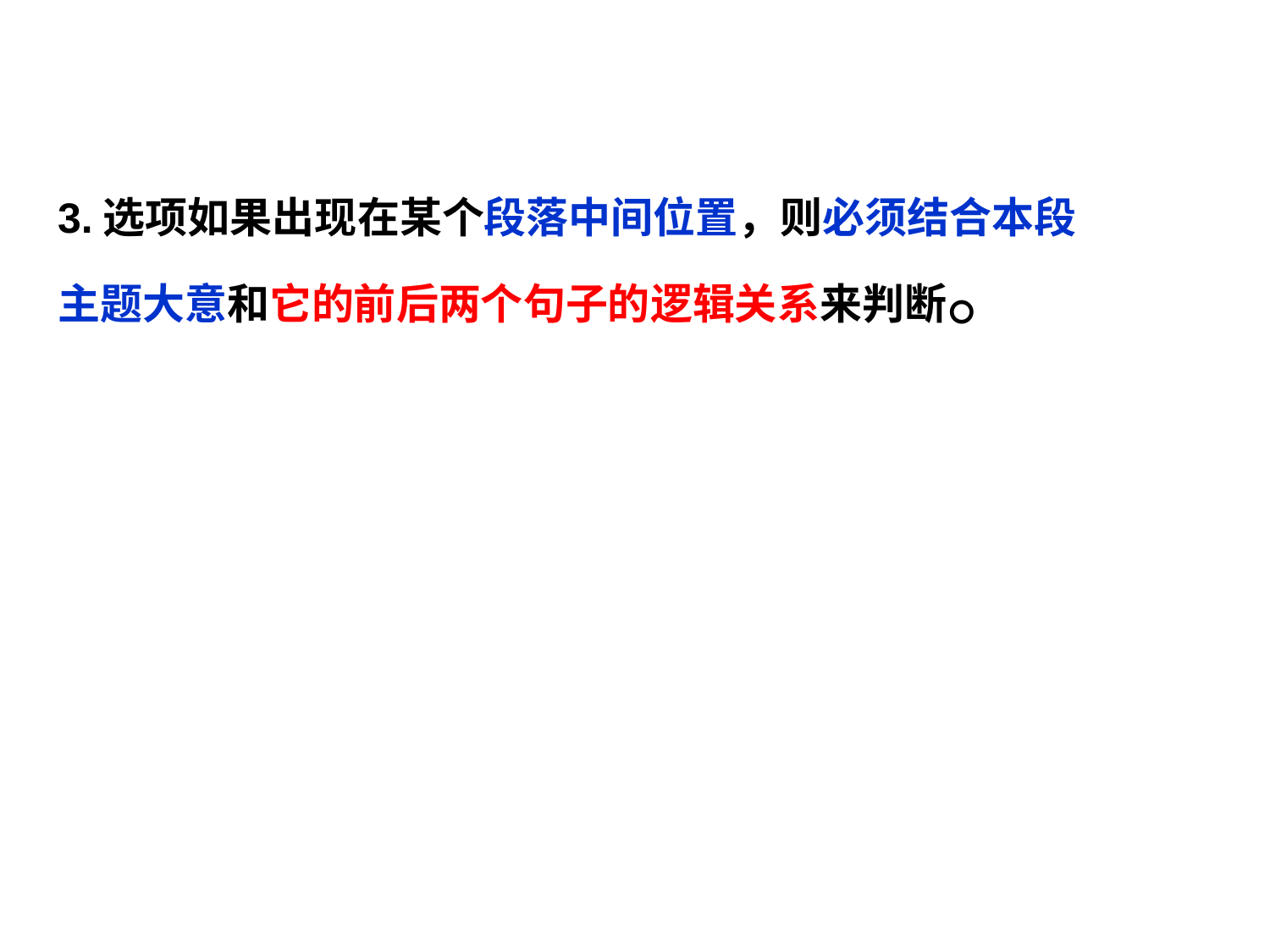

# 3.选项如果出现在某个段落中间位置，则必须结合本段主题大意和它的前后两个句子的逻辑关系来判断。